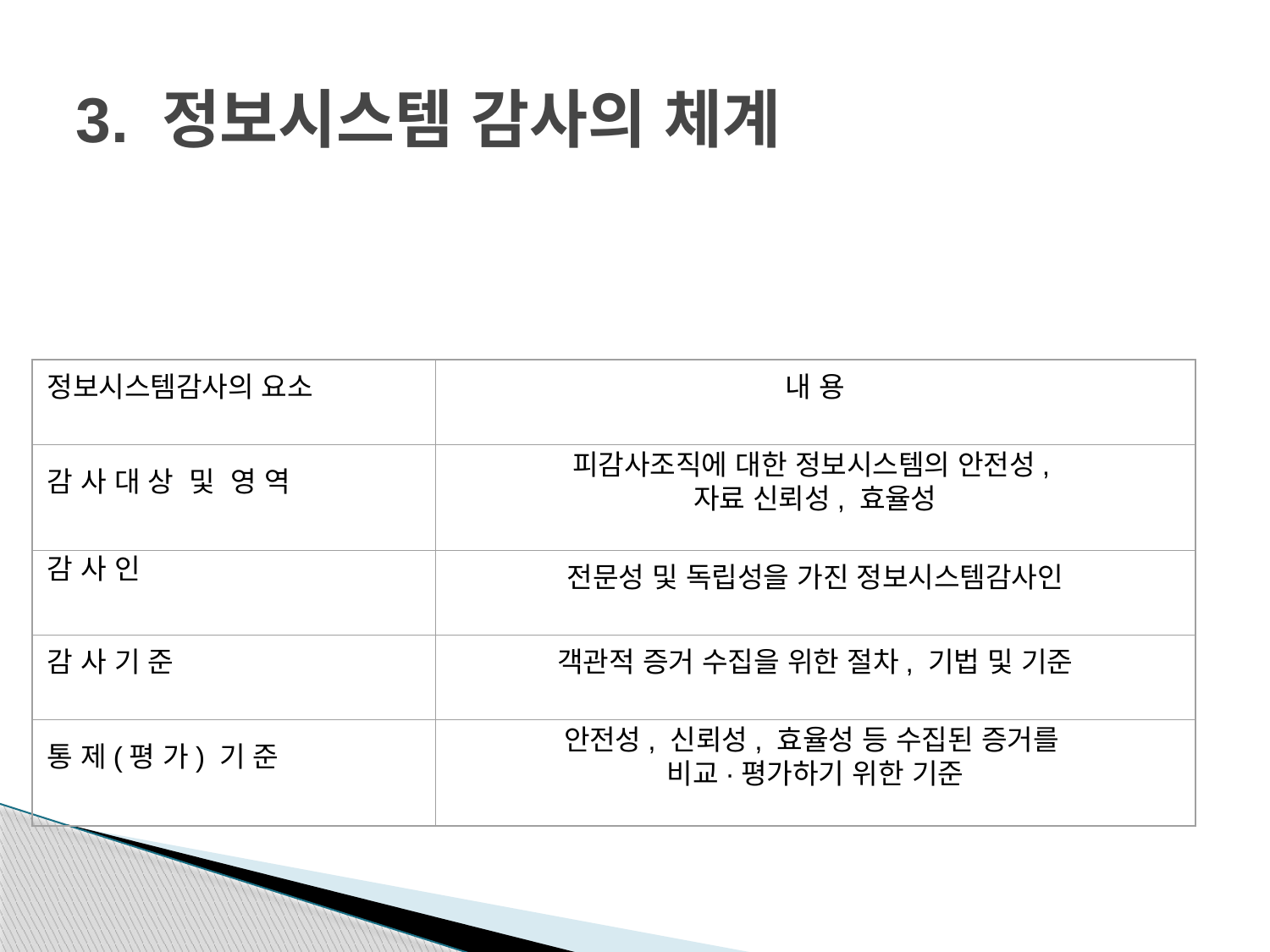

# 3. 정보시스템 감사의 체계

정보시스템감사의 요소

내 용

감 사 대 상  및  영 역

피감사조직에 대한 정보시스템의 안전성,
자료 신뢰성, 효율성

감 사 인

전문성 및 독립성을 가진 정보시스템감사인

감 사 기 준

객관적 증거 수집을 위한 절차, 기법 및 기준

통 제(평 가) 기 준

안전성, 신뢰성, 효율성 등 수집된 증거를
비교·평가하기 위한 기준